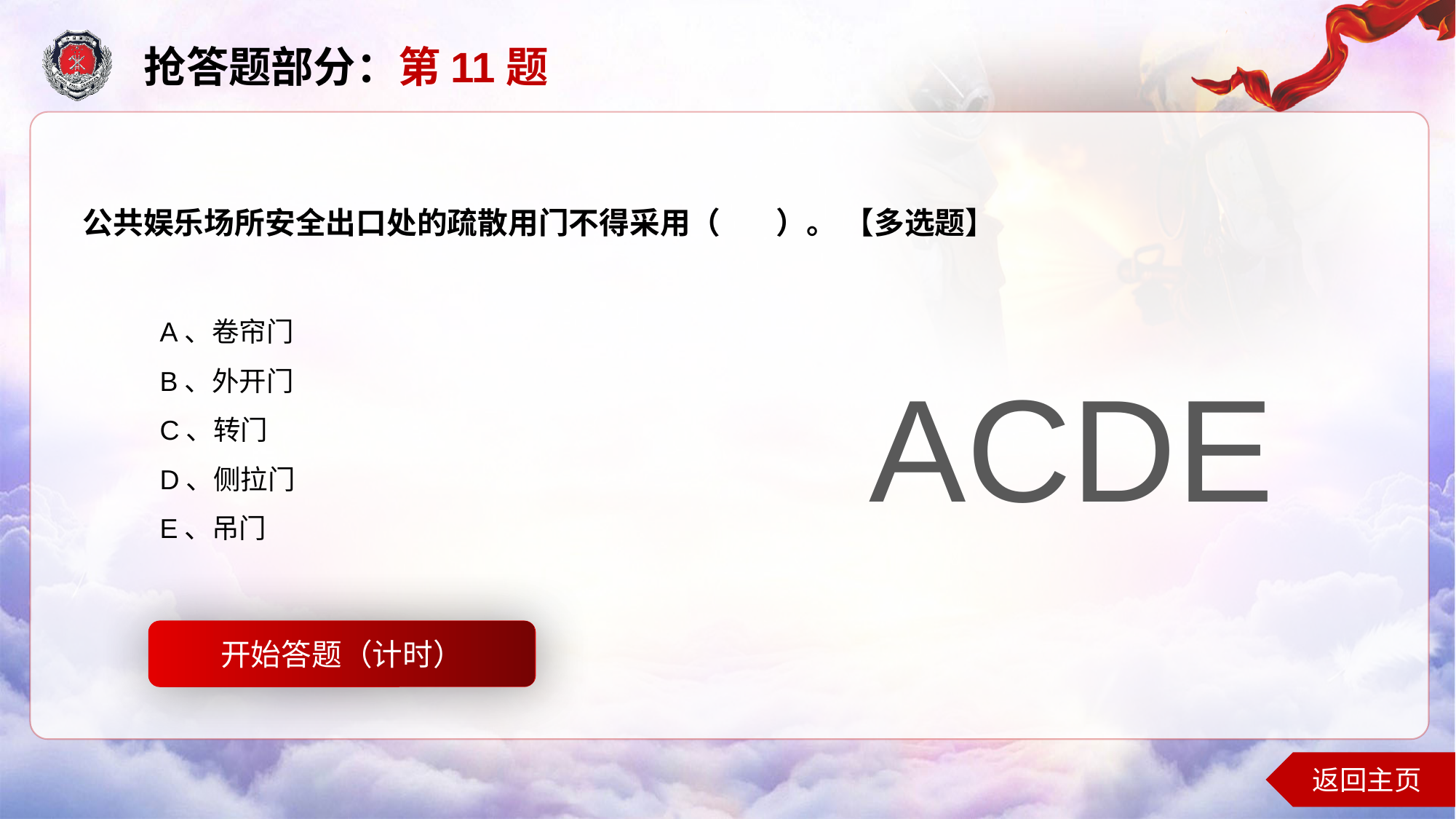

抢答题部分：第11题
公共娱乐场所安全出口处的疏散用门不得采用（        ）。 【多选题】
A、卷帘门
B、外开门
C、转门
D、侧拉门
E、吊门
ACDE
开始答题（计时）
开始答题
返回主页